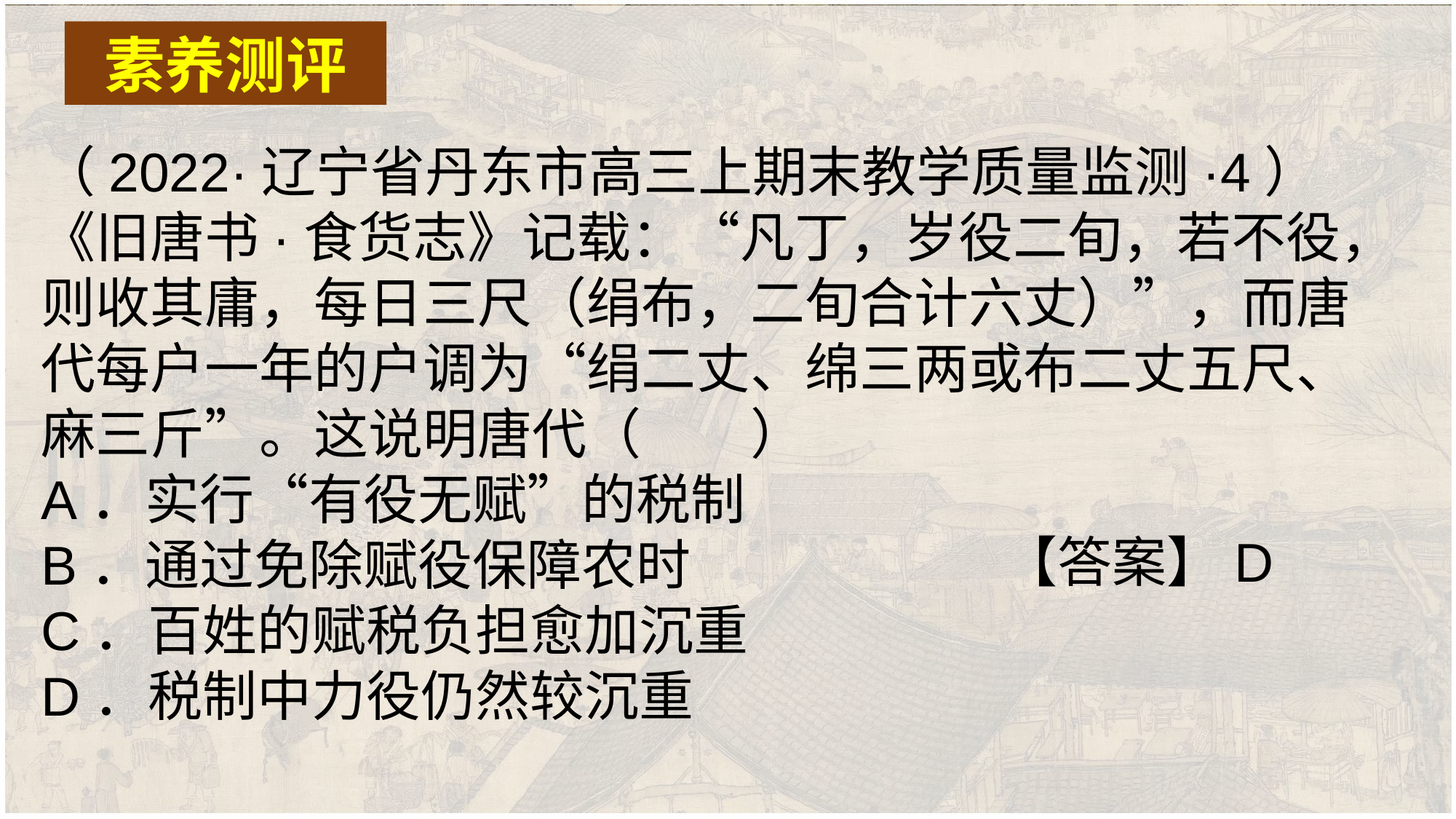

素养测评
（2022·辽宁省丹东市高三上期末教学质量监测·4）《旧唐书·食货志》记载：“凡丁，岁役二旬，若不役，则收其庸，每日三尺（绢布，二旬合计六丈）”，而唐代每户一年的户调为“绢二丈、绵三两或布二丈五尺、麻三斤”。这说明唐代（　　）
A．实行“有役无赋”的税制
B．通过免除赋役保障农时
C．百姓的赋税负担愈加沉重
D．税制中力役仍然较沉重
【答案】D